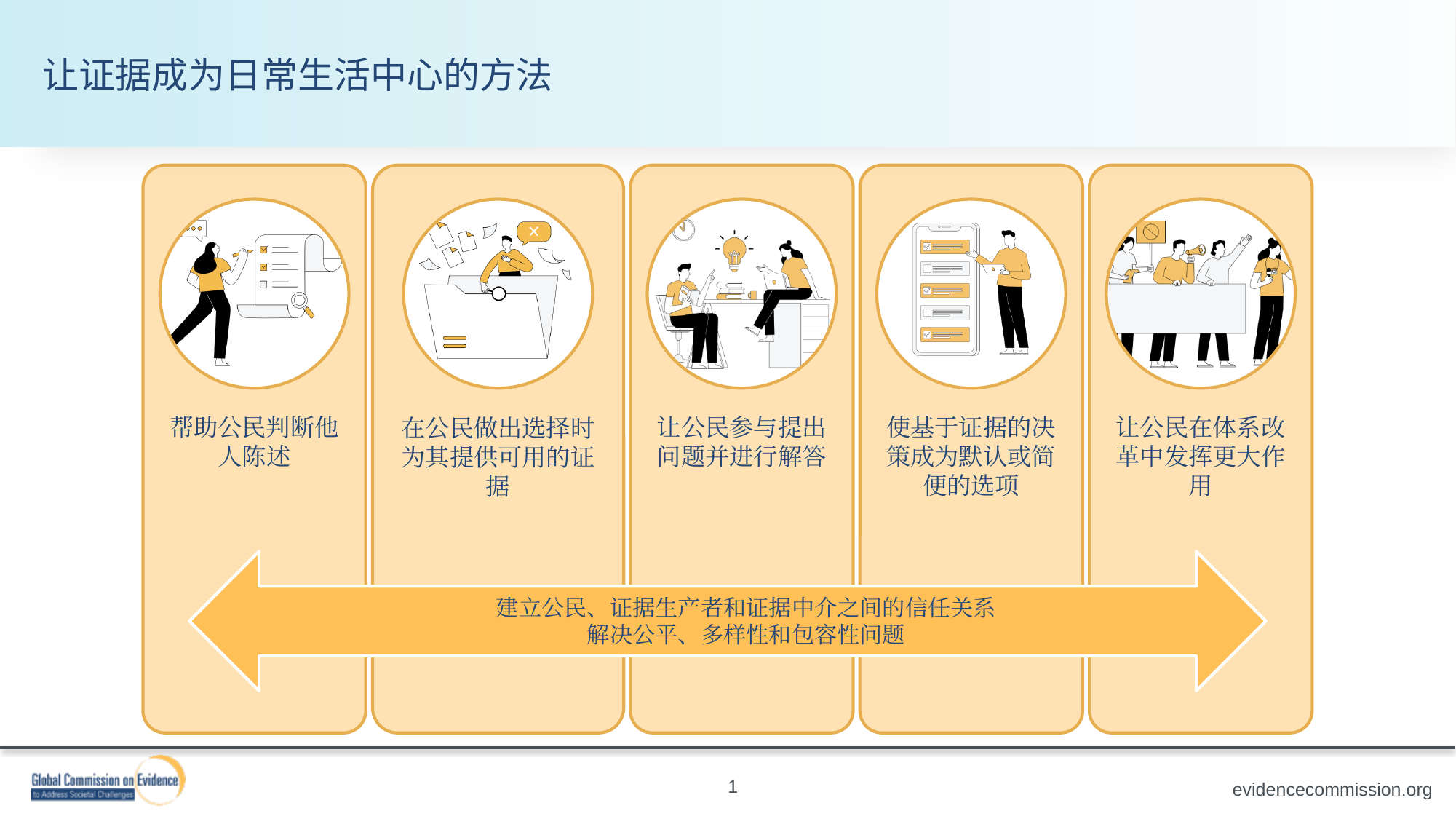

# 让证据成为日常生活中心的方法
帮助公民判断他人陈述
在公民做出选择时为其提供可用的证据
让公民参与提出问题并进行解答
使基于证据的决策成为默认或简便的选项
让公民在体系改革中发挥更大作用
建立公民、证据生产者和证据中介之间的信任关系
解决公平、多样性和包容性问题
1